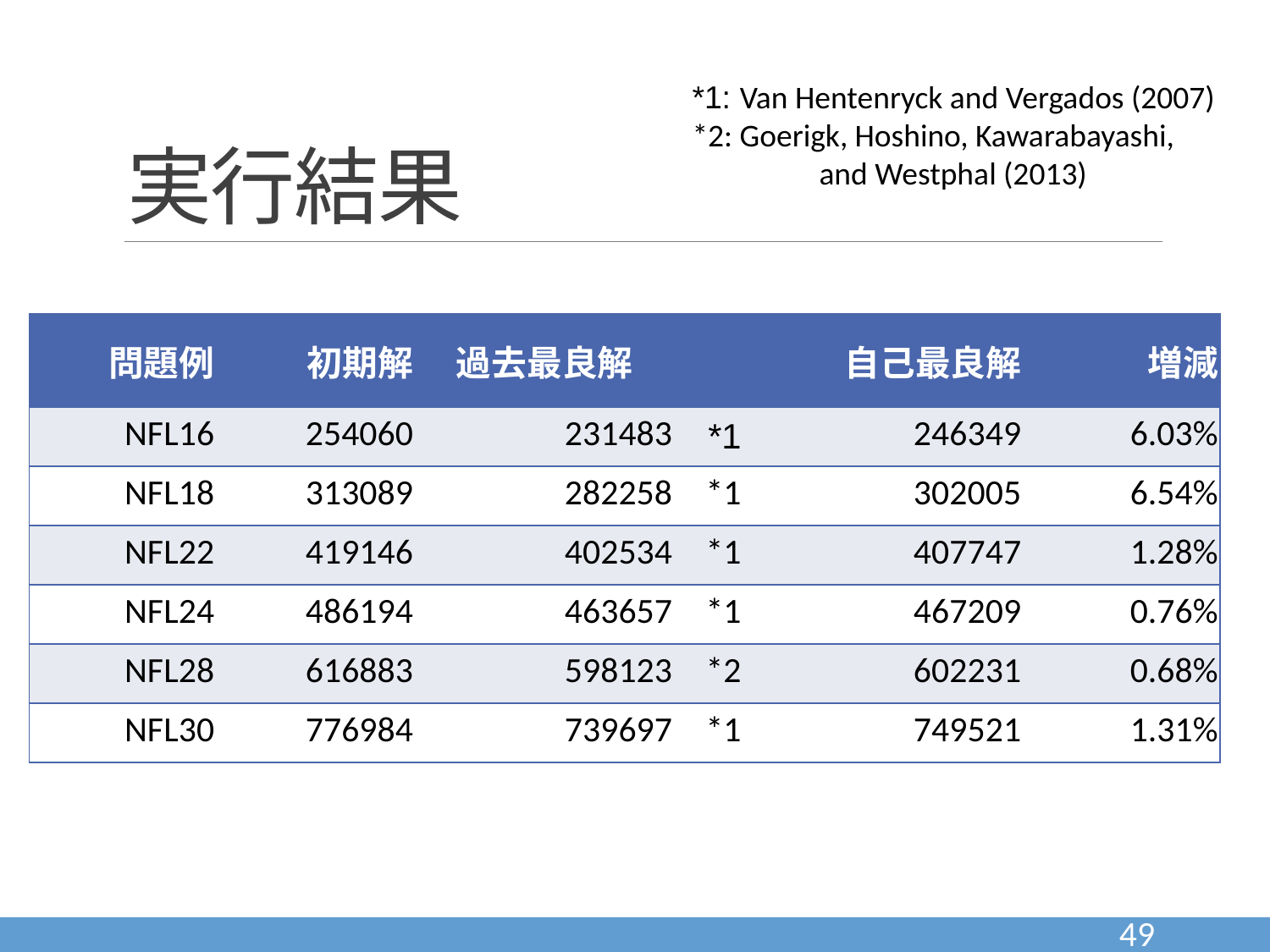

# 実行結果
*1: Van Hentenryck and Vergados (2007)
*2: Goerigk, Hoshino, Kawarabayashi,
	and Westphal (2013)
| 問題例 | 初期解 | 過去最良解 |  | 自己最良解 | 増減 |
| --- | --- | --- | --- | --- | --- |
| NFL16 | 254060 | 231483 | \*1 | 246349 | 6.03% |
| NFL18 | 313089 | 282258 | \*1 | 302005 | 6.54% |
| NFL22 | 419146 | 402534 | \*1 | 407747 | 1.28% |
| NFL24 | 486194 | 463657 | \*1 | 467209 | 0.76% |
| NFL28 | 616883 | 598123 | \*2 | 602231 | 0.68% |
| NFL30 | 776984 | 739697 | \*1 | 749521 | 1.31% |
49